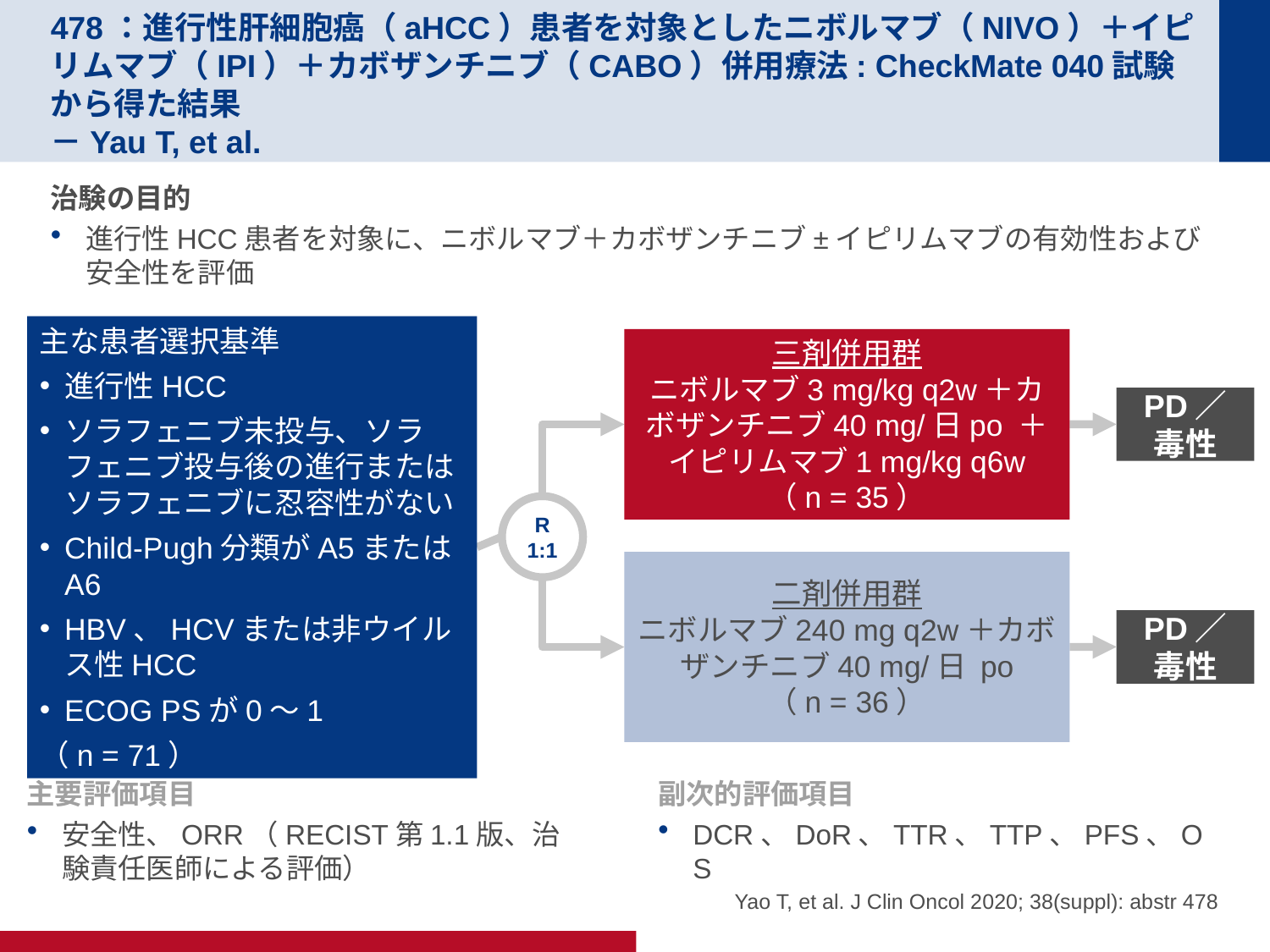

# 478：進行性肝細胞癌（aHCC）患者を対象としたニボルマブ（NIVO）＋イピリムマブ（IPI）＋カボザンチニブ（CABO）併用療法: CheckMate 040試験から得た結果 －Yau T, et al.
治験の目的
進行性HCC患者を対象に、ニボルマブ＋カボザンチニブ±イピリムマブの有効性および安全性を評価
主な患者選択基準
進行性HCC
ソラフェニブ未投与、ソラフェニブ投与後の進行またはソラフェニブに忍容性がない
Child-Pugh分類がA5またはA6
HBV、HCVまたは非ウイルス性HCC
ECOG PSが0～1
（n = 71）
三剤併用群
ニボルマブ3 mg/kg q2w＋カボザンチニブ40 mg/日po ＋イピリムマブ1 mg/kg q6w
（n = 35）
PD／
毒性
R
1:1
二剤併用群
ニボルマブ240 mg q2w＋カボザンチニブ40 mg/日 po
（n = 36）
PD／
毒性
主要評価項目
安全性、ORR（RECIST第1.1版、治験責任医師による評価）
副次的評価項目
DCR、DoR、TTR、TTP、PFS、OS
Yao T, et al. J Clin Oncol 2020; 38(suppl): abstr 478